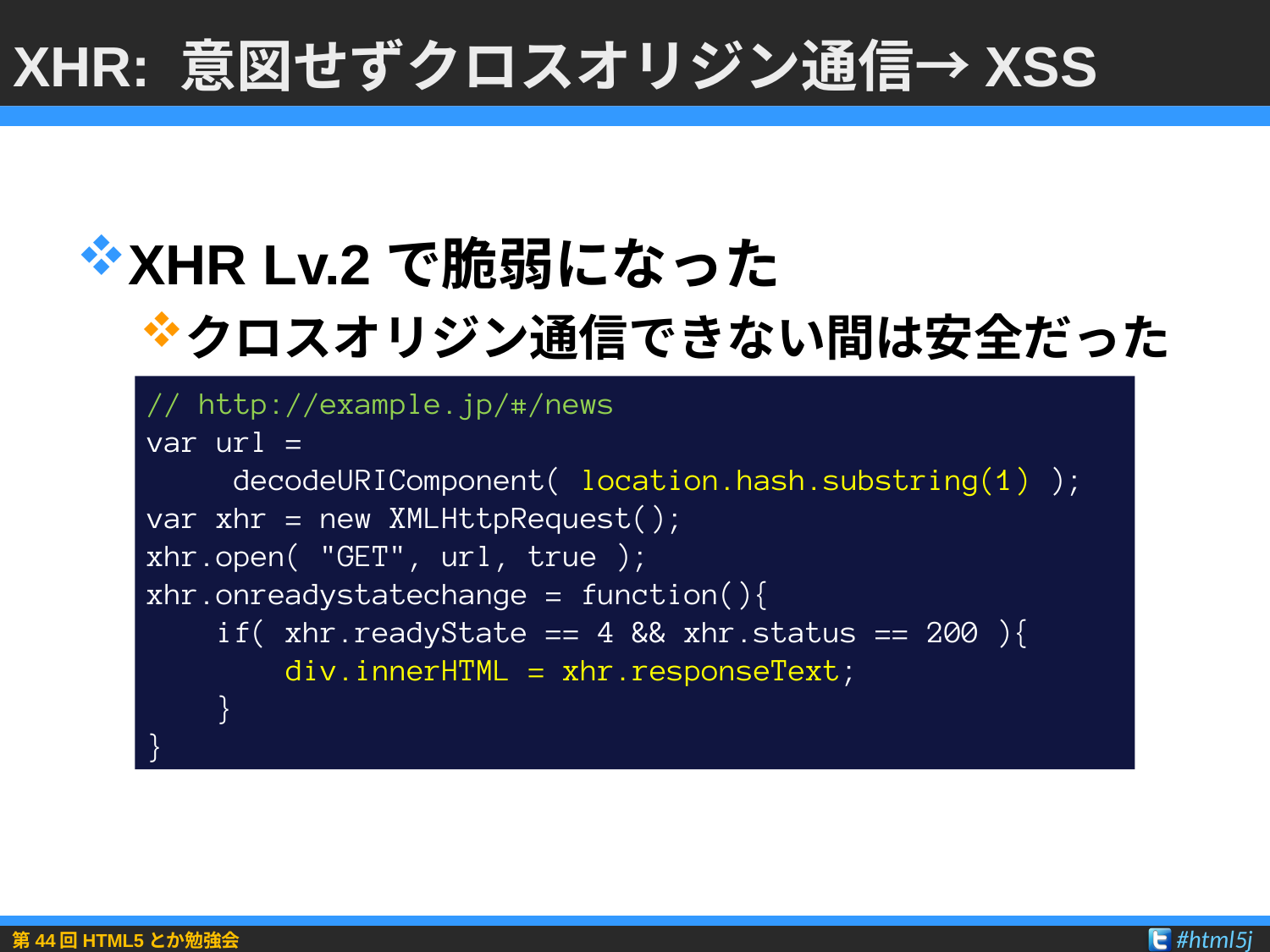

# XHR: 意図せずクロスオリジン通信→XSS
XHR Lv.2で脆弱になった
クロスオリジン通信できない間は安全だった

// http://example.jp/#/news
var url =
     decodeURIComponent( location.hash.substring(1) );
var xhr = new XMLHttpRequest();
xhr.open( "GET", url, true );
xhr.onreadystatechange = function(){
    if( xhr.readyState == 4 && xhr.status == 200 ){
        div.innerHTML = xhr.responseText;
    }
}